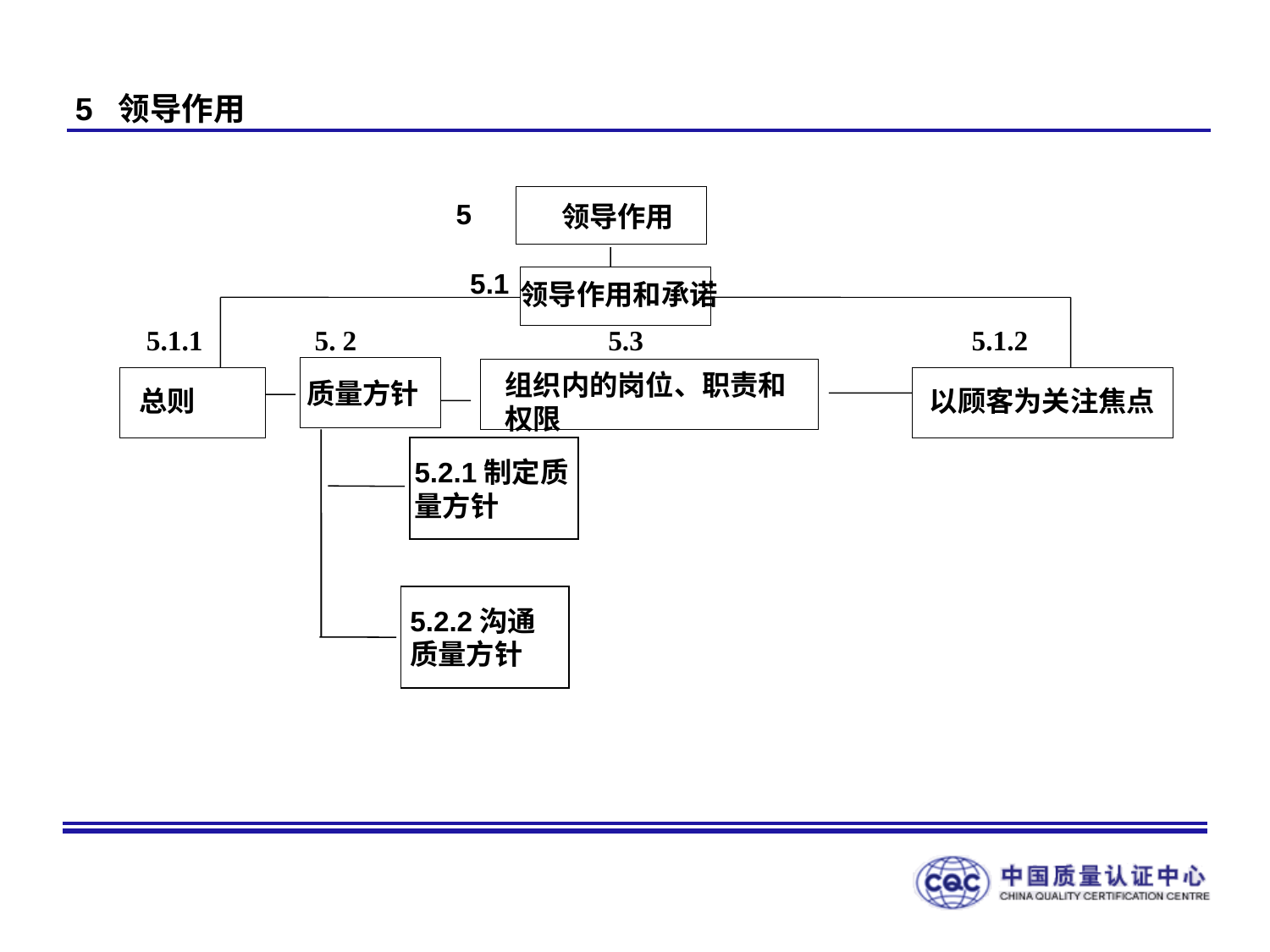

5  领导作用

5
领导作用

5.1

领导作用和承诺

5.1.1                5. 2                                    5.3                                               5.1.2

组织内的岗位、职责和权限

质量方针

  总则
以顾客为关注焦点

识别过程及作用和应用
识别过程及作用和应用
5.2.1制定质量方针

5.2.2沟通质量方针